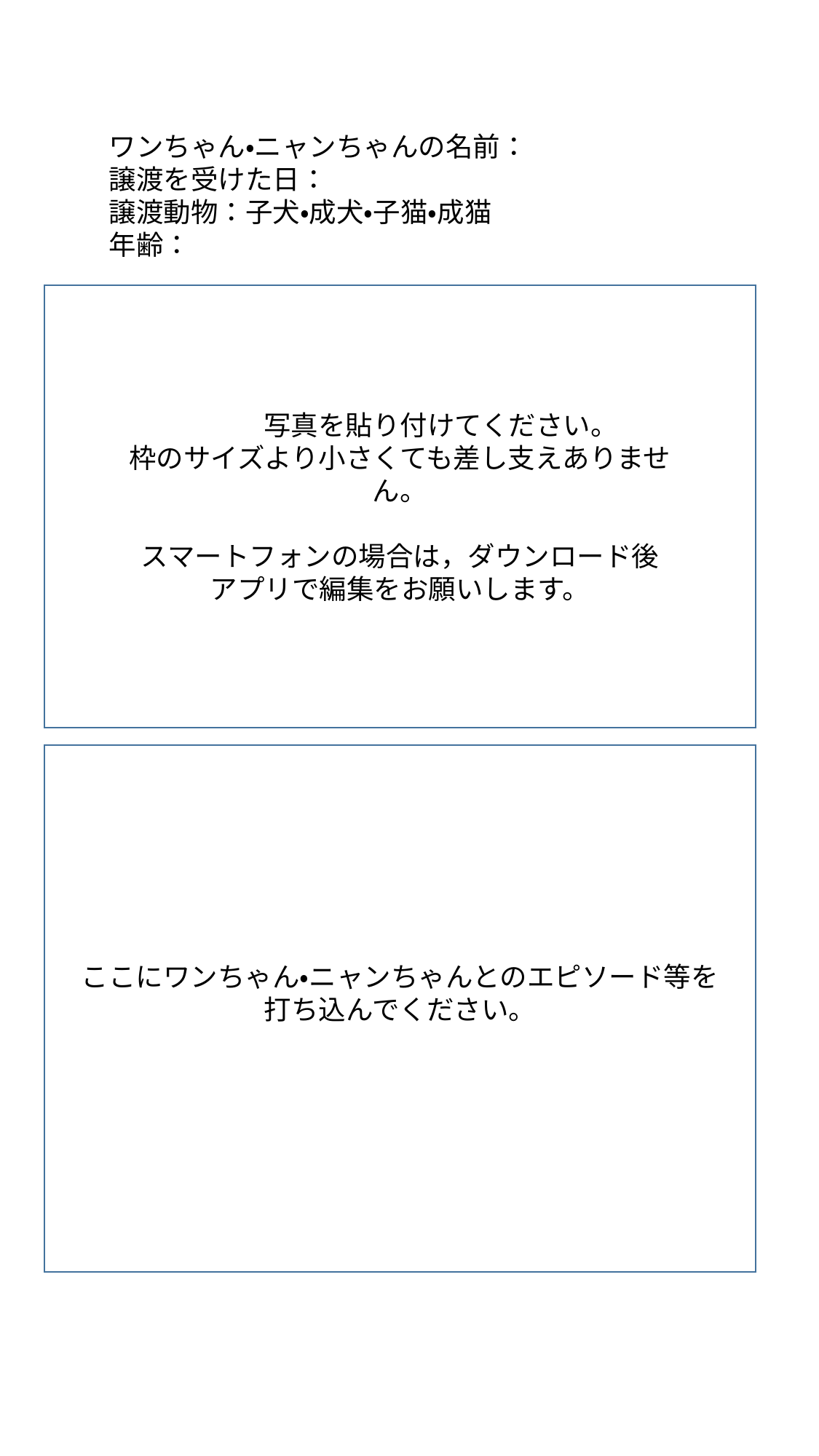

ワンちゃん・ニャンちゃんの名前：
譲渡を受けた日：
譲渡動物：子犬・成犬・子猫・成猫
年齢：

こちら写真を貼り付けてください。
枠のサイズより小さくても差し支えありません。
スマートフォンの場合は，ダウンロード後
アプリで編集をお願いします。
ここにワンちゃん・ニャンちゃんとのエピソード等を
打ち込んでください。